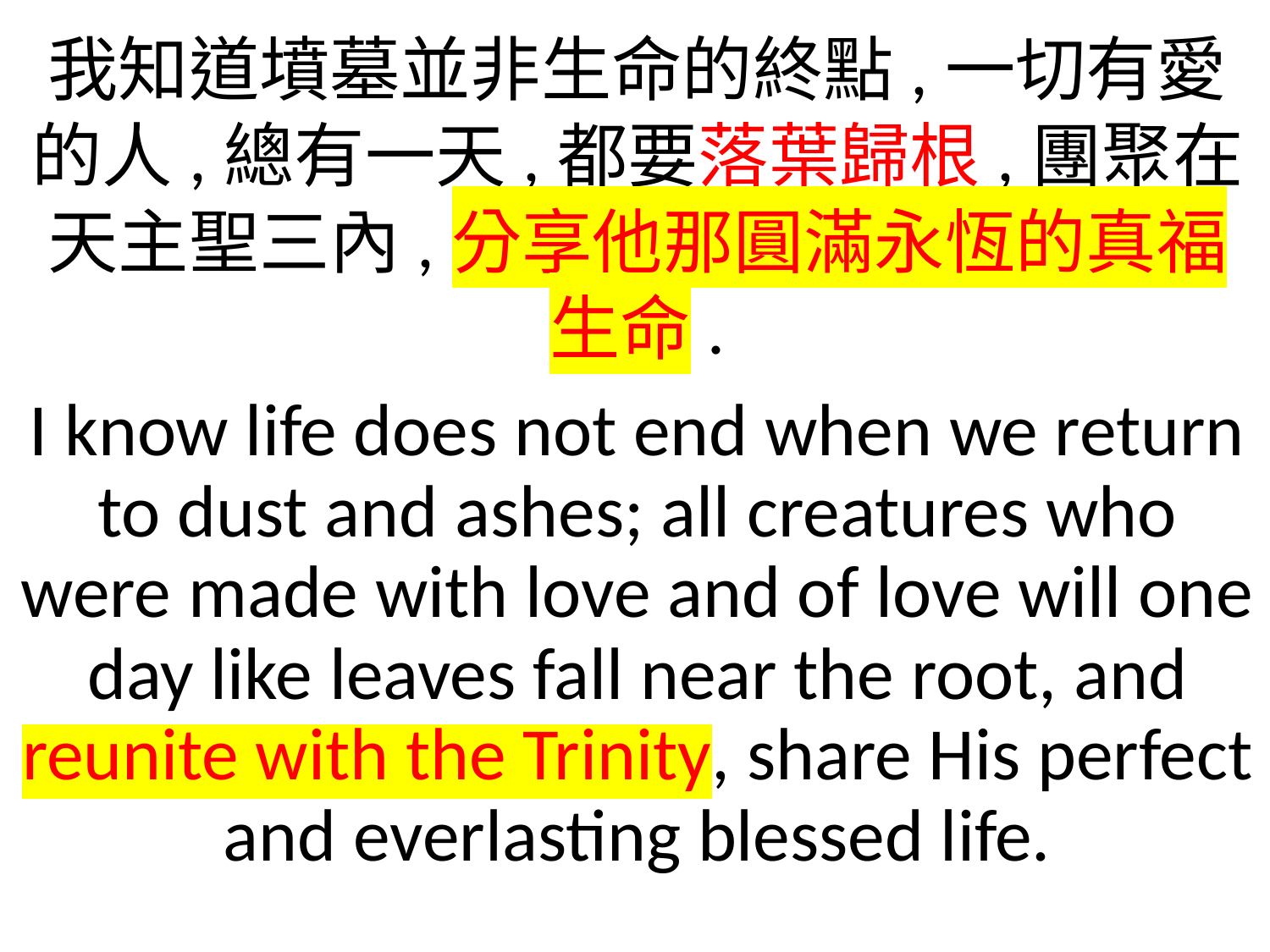

我知道墳墓並非生命的終點,一切有愛的人,總有一天,都要落葉歸根,團聚在天主聖三內,分享他那圓滿永恆的真福生命.
I know life does not end when we return to dust and ashes; all creatures who were made with love and of love will one day like leaves fall near the root, and reunite with the Trinity, share His perfect and everlasting blessed life.